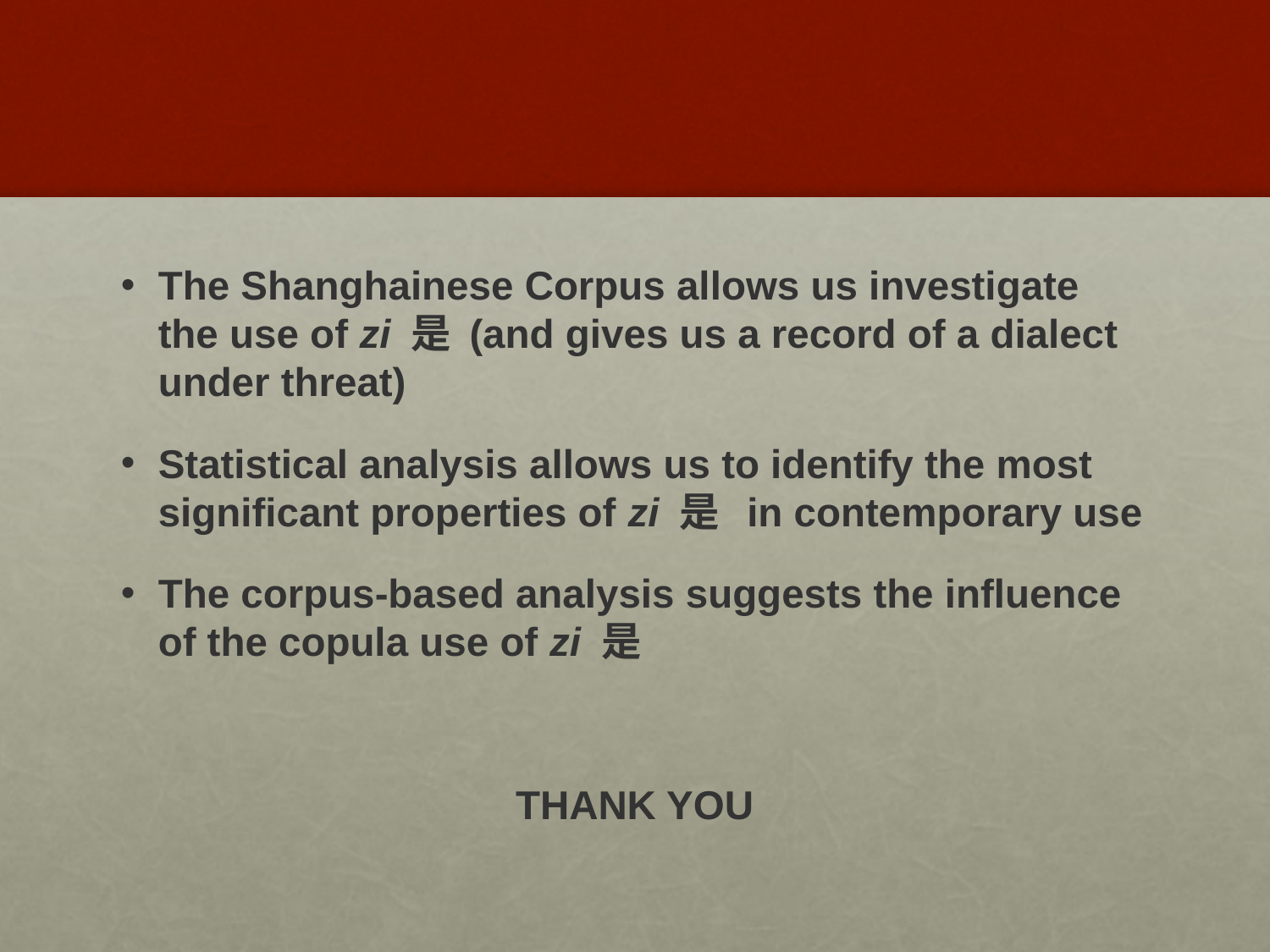

#
The Shanghainese Corpus allows us investigate the use of zi 是 (and gives us a record of a dialect under threat)
Statistical analysis allows us to identify the most significant properties of zi 是  in contemporary use
The corpus-based analysis suggests the influence of the copula use of zi 是

THANK YOU